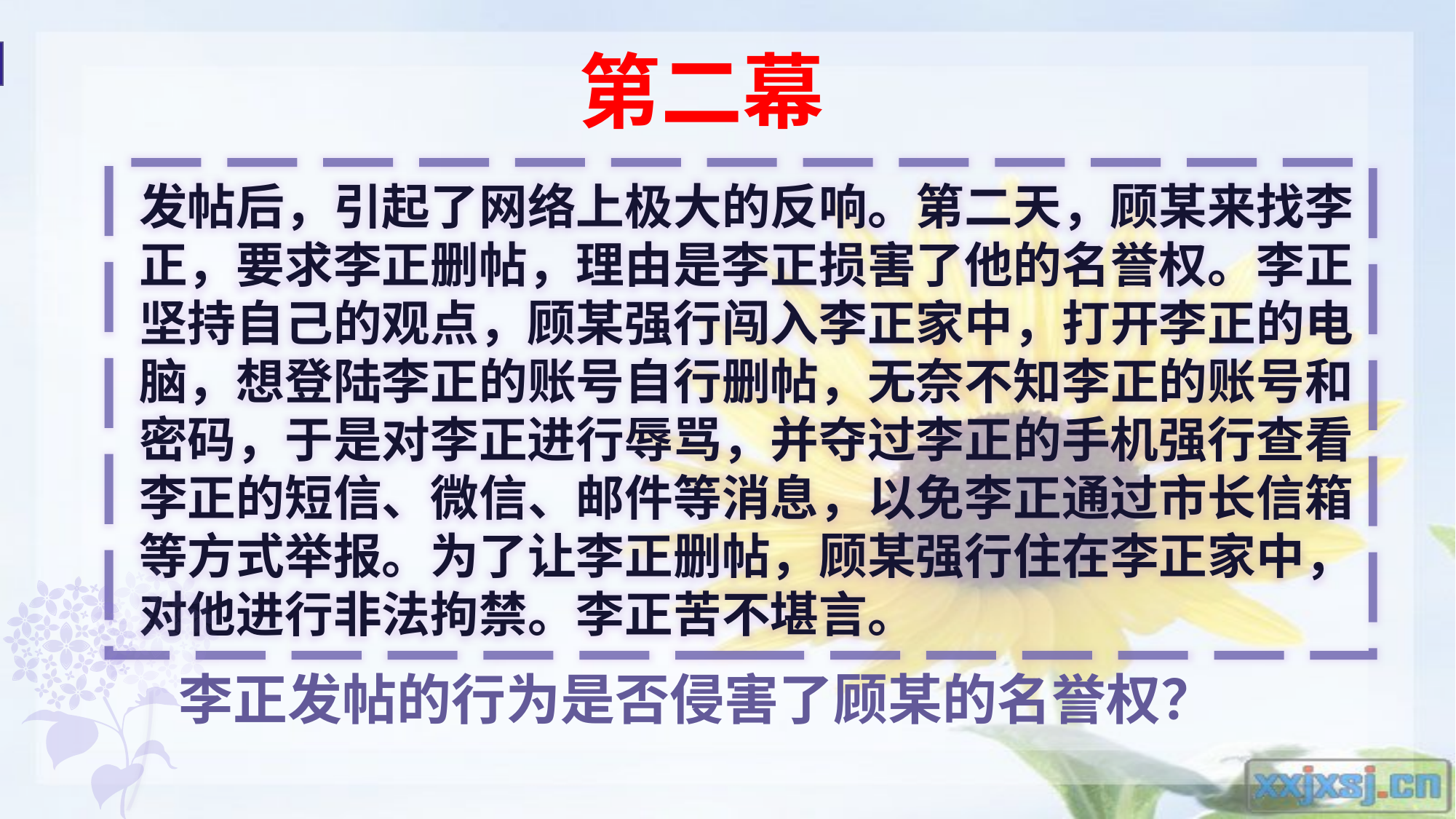

第二幕

发帖后，引起了网络上极大的反响。第二天，顾某来找李正，要求李正删帖，理由是李正损害了他的名誉权。李正坚持自己的观点，顾某强行闯入李正家中，打开李正的电脑，想登陆李正的账号自行删帖，无奈不知李正的账号和密码，于是对李正进行辱骂，并夺过李正的手机强行查看李正的短信、微信、邮件等消息，以免李正通过市长信箱等方式举报。为了让李正删帖，顾某强行住在李正家中，对他进行非法拘禁。李正苦不堪言。

李正发帖的行为是否侵害了顾某的名誉权？